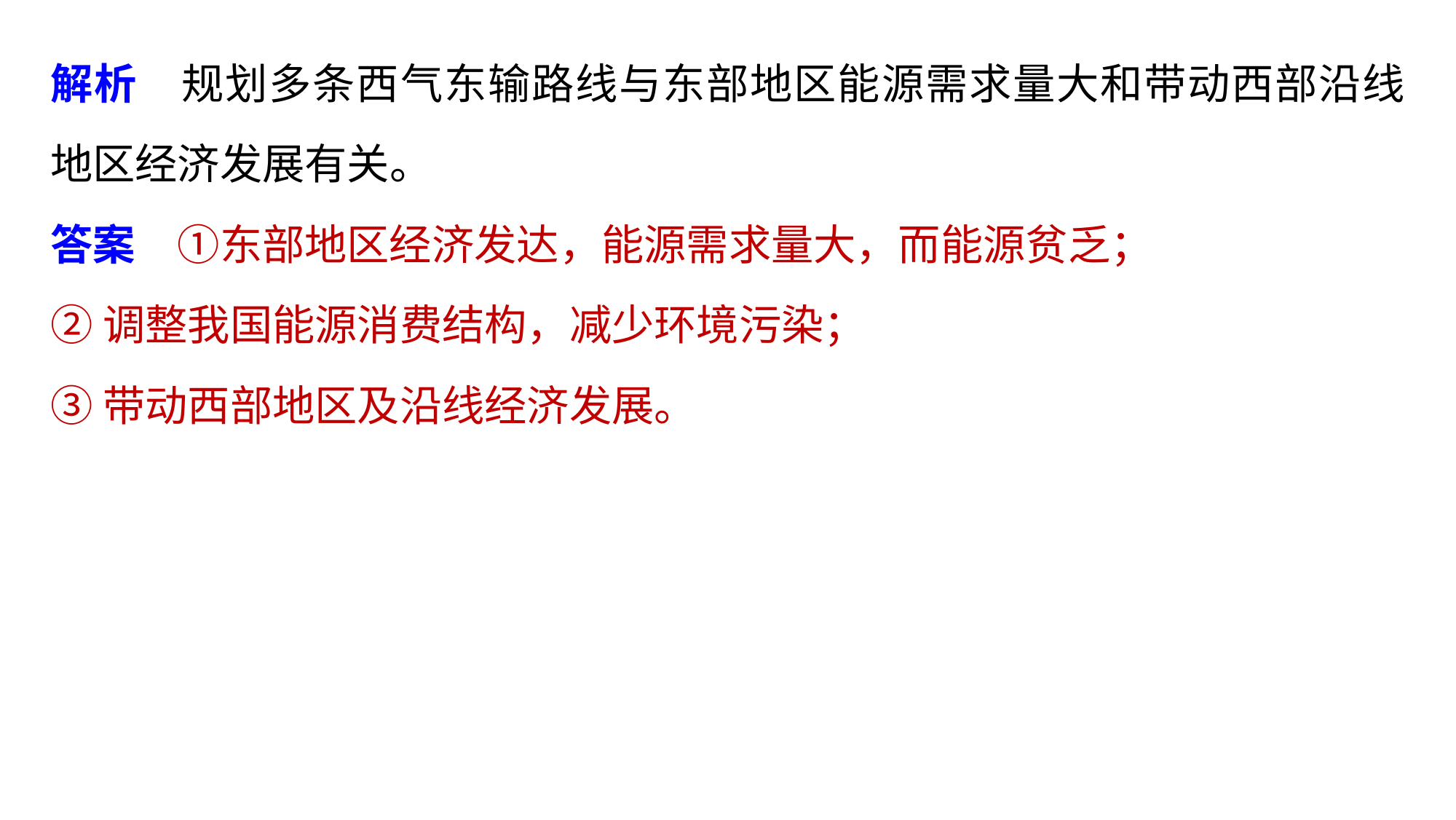

解析　规划多条西气东输路线与东部地区能源需求量大和带动西部沿线地区经济发展有关。
答案　①东部地区经济发达，能源需求量大，而能源贫乏；
②调整我国能源消费结构，减少环境污染；
③带动西部地区及沿线经济发展。